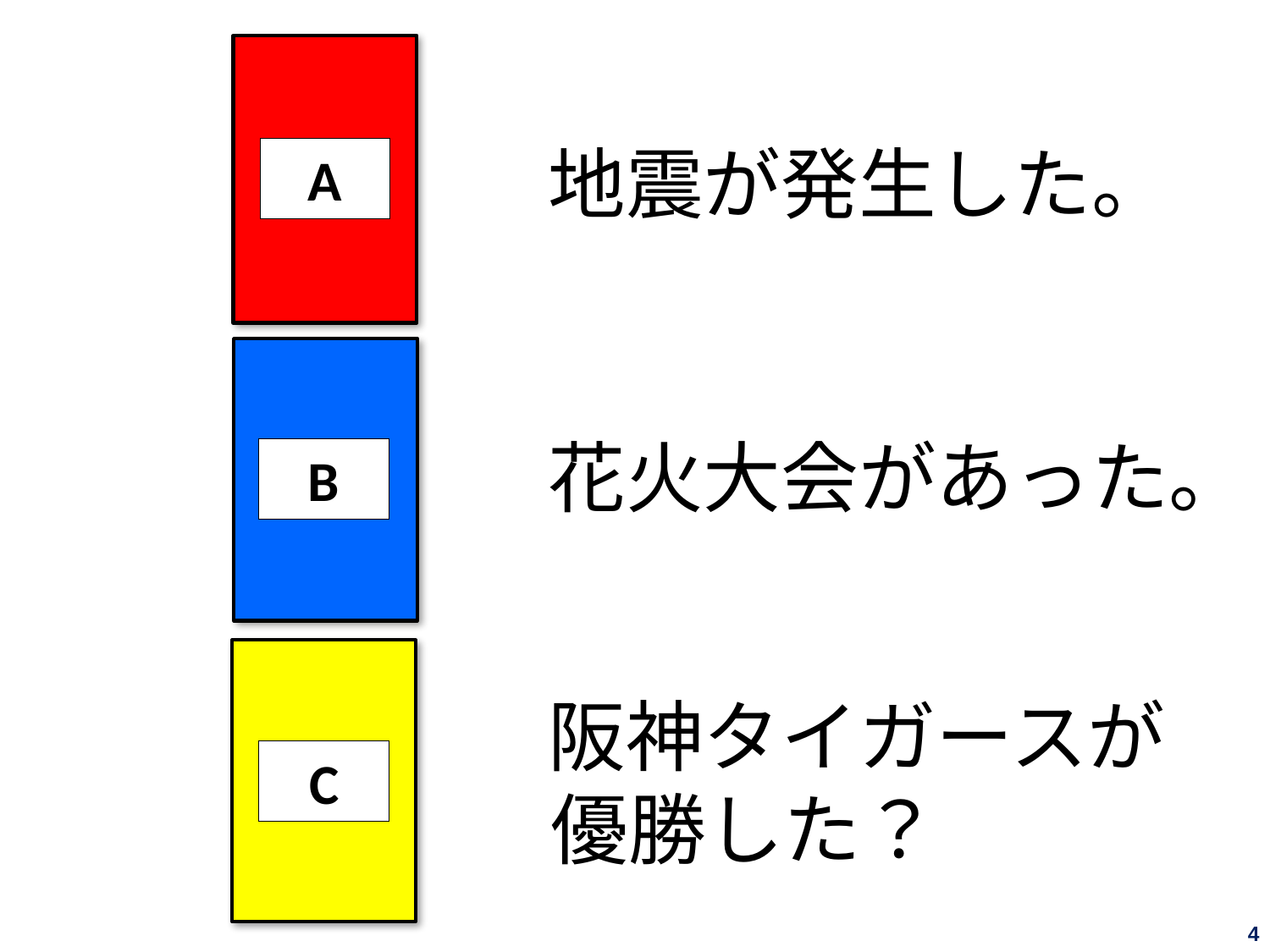

地震が発生した。
A

      花火大会があった。
B

      阪神タイガースが
  優勝した？
C
4